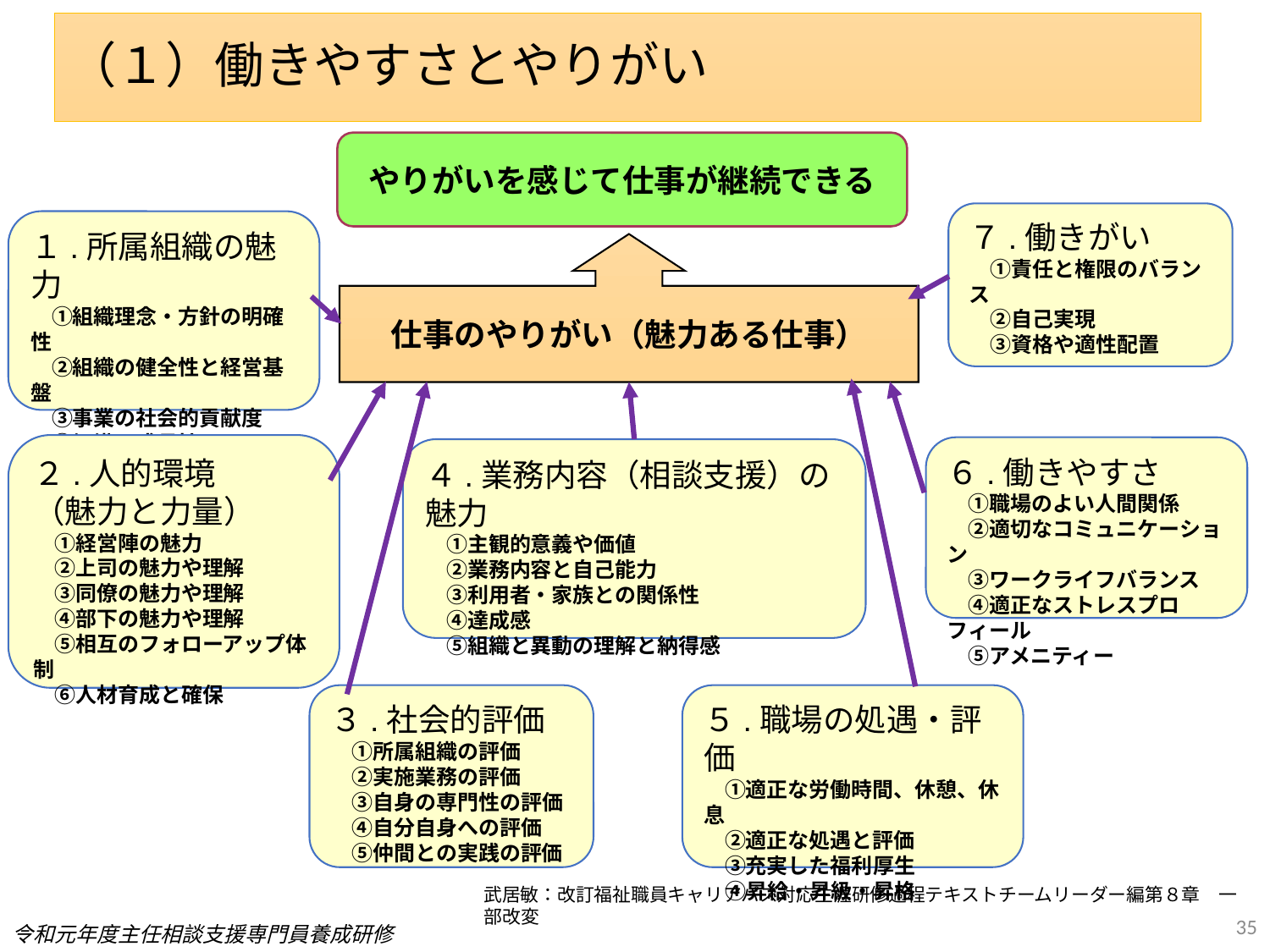

（１）働きやすさとやりがい
#
やりがいを感じて仕事が継続できる
７.働きがい
　①責任と権限のバランス
　②自己実現
　③資格や適性配置

１.所属組織の魅力
　①組織理念・方針の明確性
　②組織の健全性と経営基盤
　③事業の社会的貢献度
　④組織の成長性
　⑤財務の安定性
仕事のやりがい（魅力ある仕事）
２.人的環境
（魅力と力量）
　①経営陣の魅力
　②上司の魅力や理解
　③同僚の魅力や理解
　④部下の魅力や理解
　⑤相互のフォローアップ体制
　⑥人材育成と確保
６.働きやすさ
　①職場のよい人間関係
　②適切なコミュニケーション
　③ワークライフバランス
　④適正なストレスプロフィール
　⑤アメニティー
４.業務内容（相談支援）の魅力
　①主観的意義や価値
　②業務内容と自己能力
　③利用者・家族との関係性
　④達成感
　⑤組織と異動の理解と納得感

５.職場の処遇・評価
　①適正な労働時間、休憩、休息
　②適正な処遇と評価
　③充実した福利厚生
　④昇給・昇級・昇格

３.社会的評価
　①所属組織の評価
　②実施業務の評価
　③自身の専門性の評価
　④自分自身への評価
　⑤仲間との実践の評価
武居敏：改訂福祉職員キャリアパス対応生涯研修過程テキストチームリーダー編第８章　一部改変
35
令和元年度主任相談支援専門員養成研修